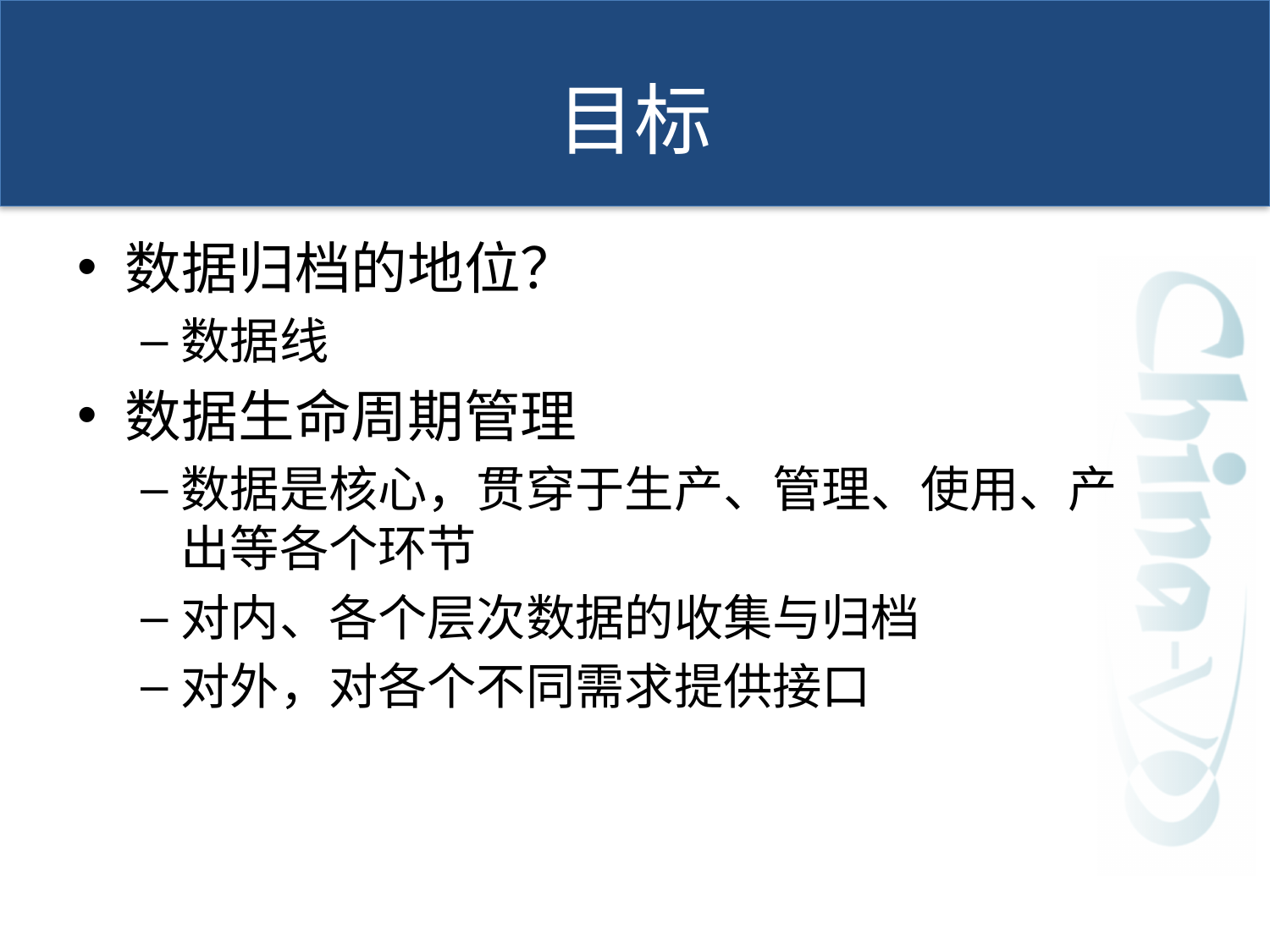

# 目标
数据归档的地位？
数据线
数据生命周期管理
数据是核心，贯穿于生产、管理、使用、产出等各个环节
对内、各个层次数据的收集与归档
对外，对各个不同需求提供接口